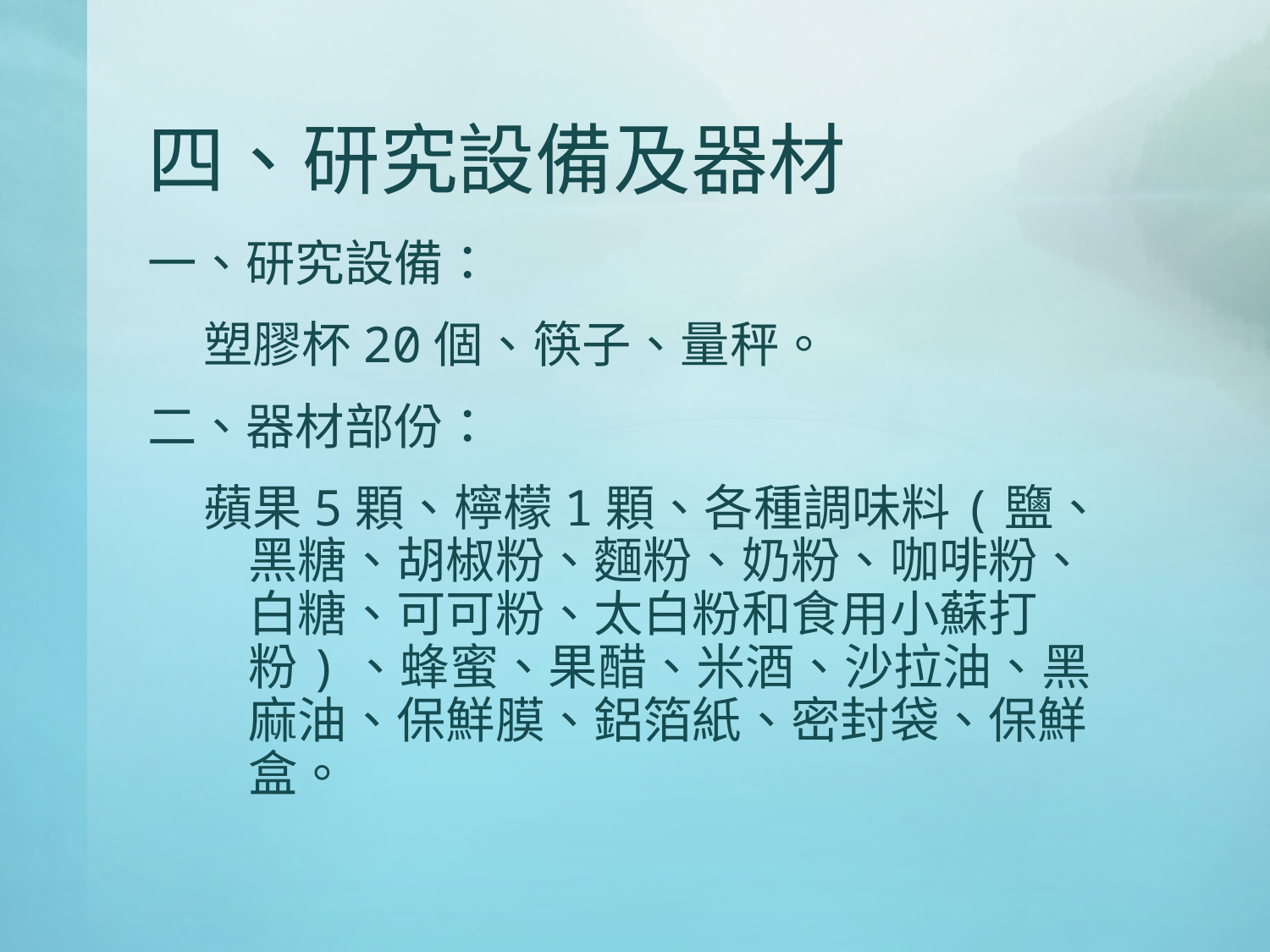

# 四、研究設備及器材
一、研究設備：
    塑膠杯20個、筷子、量秤。
二、器材部份：
    蘋果5顆、檸檬1顆、各種調味料(鹽、黑糖、胡椒粉、麵粉、奶粉、咖啡粉、白糖、可可粉、太白粉和食用小蘇打粉)、蜂蜜、果醋、米酒、沙拉油、黑麻油、保鮮膜、鋁箔紙、密封袋、保鮮盒。